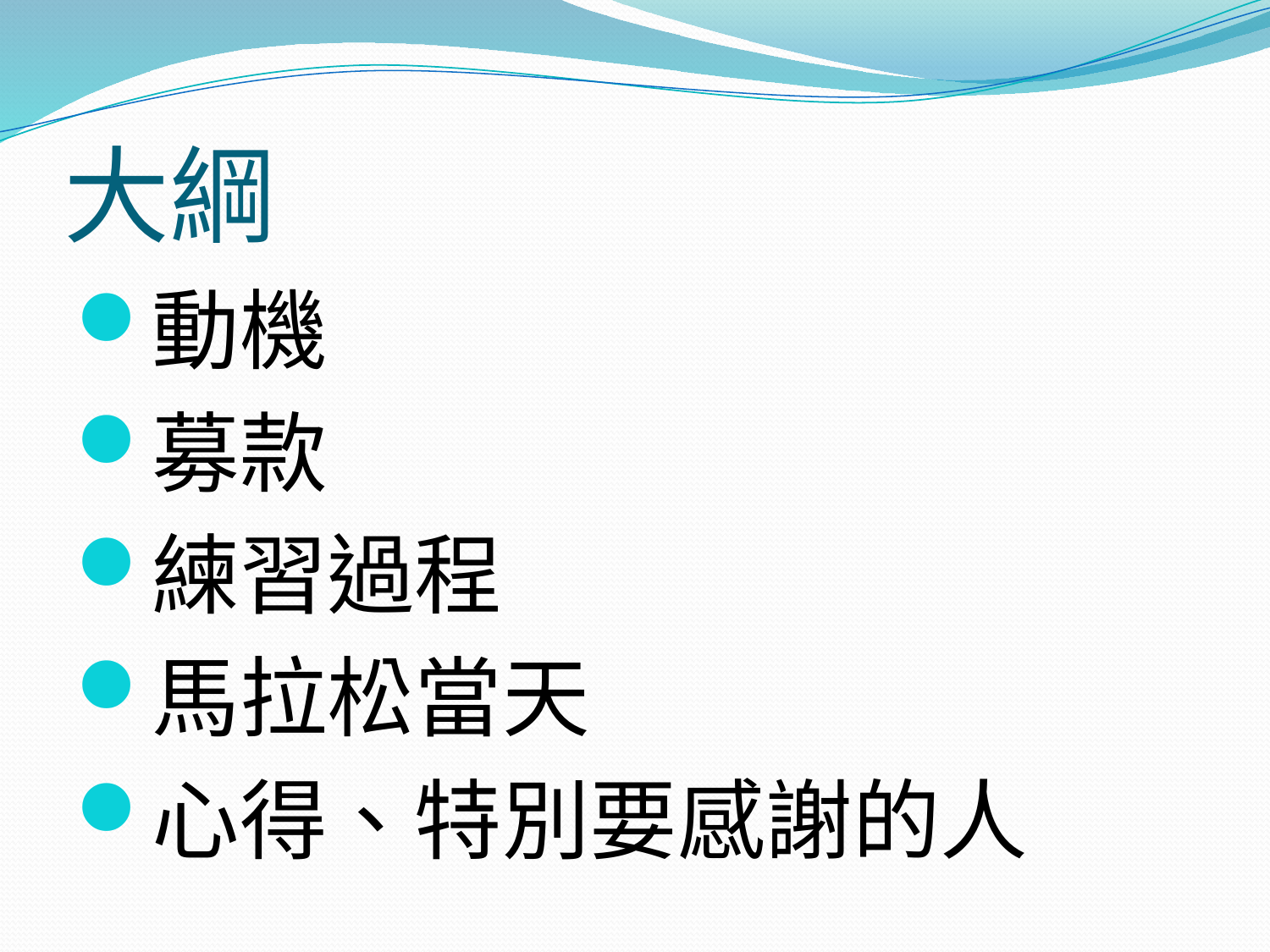

# 大綱
動機
募款
練習過程
馬拉松當天
心得、特別要感謝的人